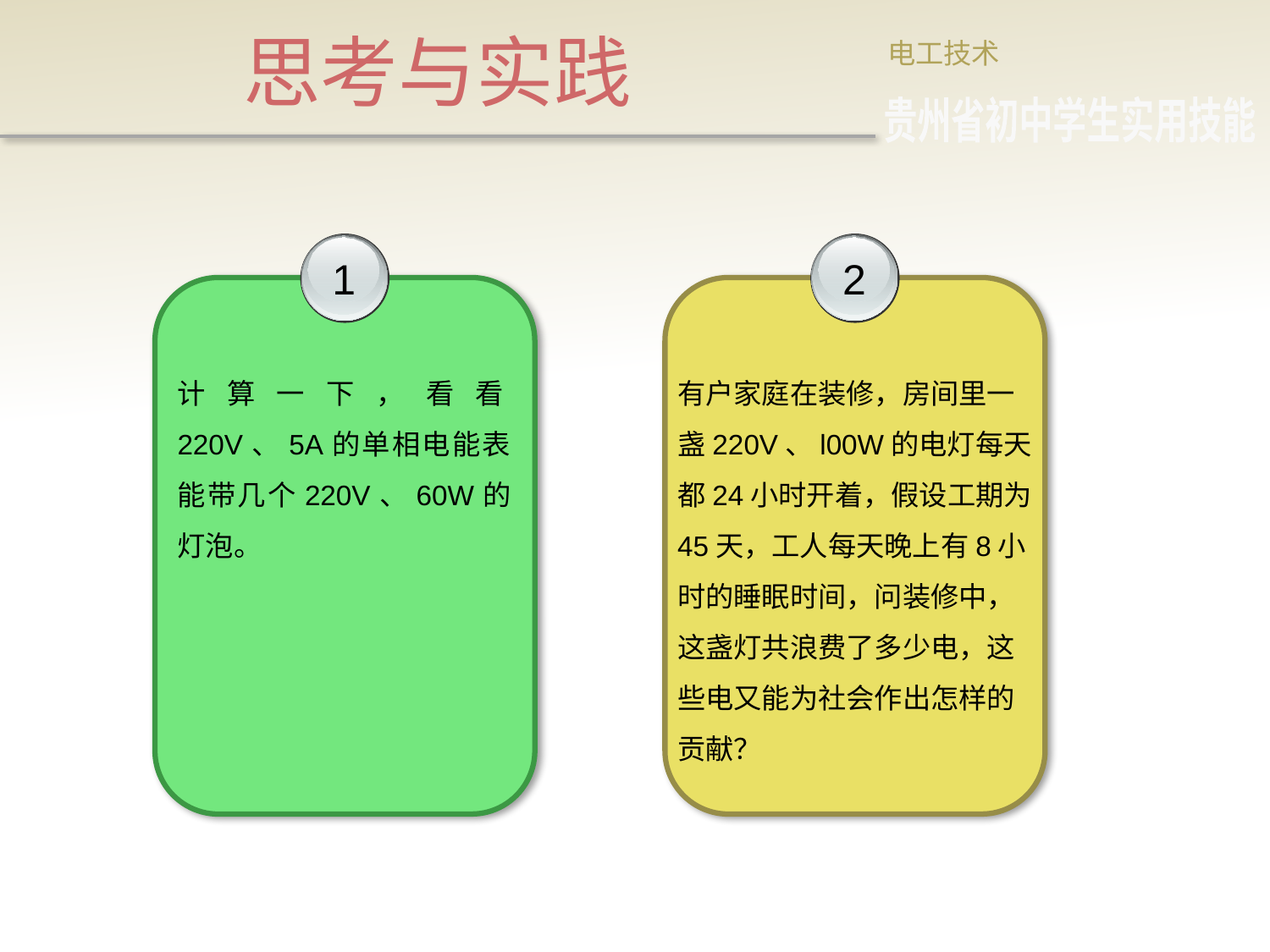

思考与实践
电工技术
贵州省初中学生实用技能

1

计算一下，看看220V、5A的单相电能表能带几个220V、60W的灯泡。

2

有户家庭在装修，房间里一盏220V、l00W的电灯每天都24小时开着，假设工期为45天，工人每天晚上有8小时的睡眠时间，问装修中，这盏灯共浪费了多少电，这些电又能为社会作出怎样的贡献？